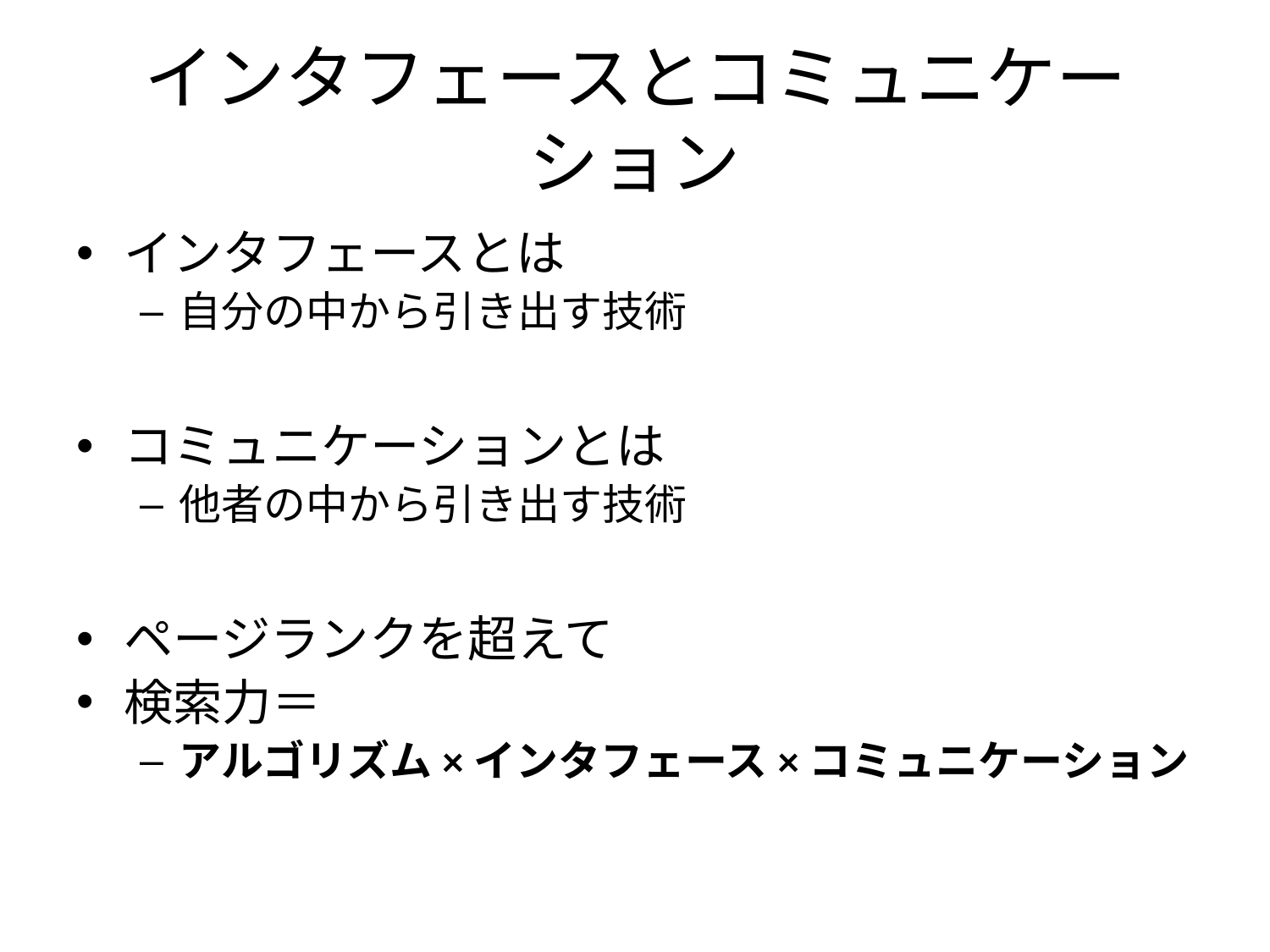

# インタフェースとコミュニケーション
インタフェースとは
自分の中から引き出す技術

コミュニケーションとは
他者の中から引き出す技術

ページランクを超えて
検索力＝
アルゴリズム×インタフェース×コミュニケーション